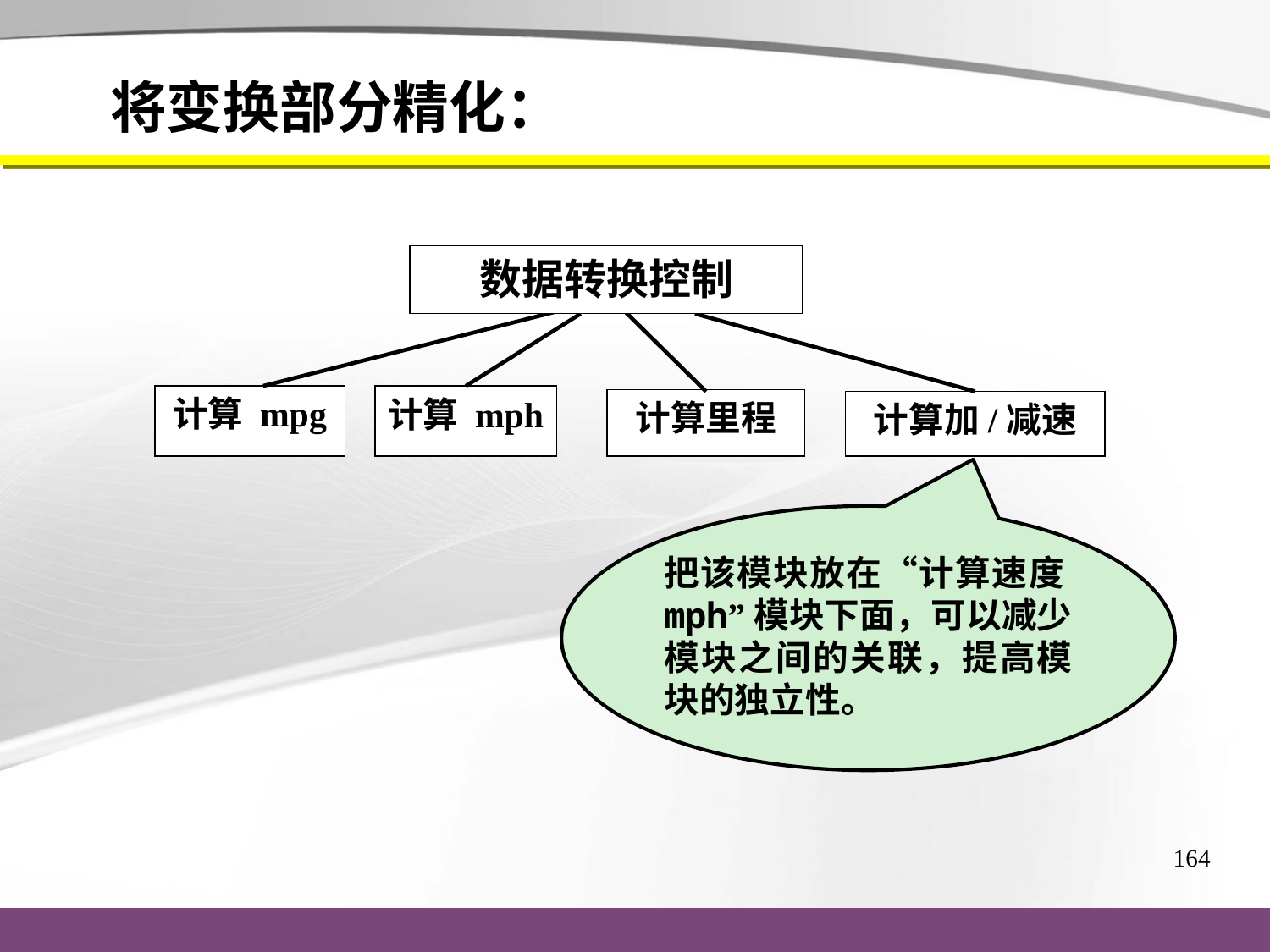

# 将变换部分精化：
数据转换控制

计算 mpg
计算 mph
计算里程
计算加/减速
把该模块放在“计算速度mph”模块下面，可以减少模块之间的关联，提高模块的独立性。
164